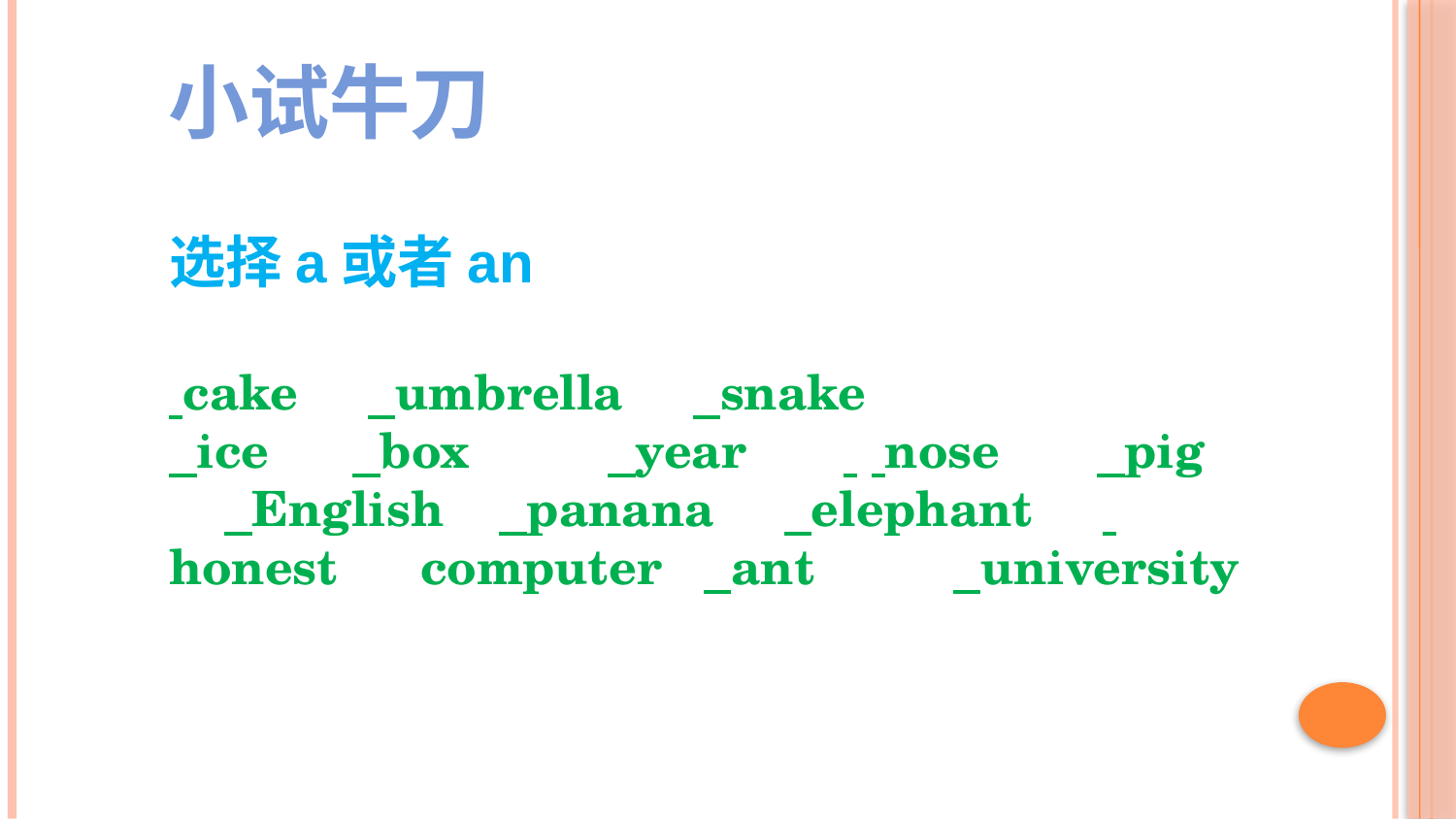

# 小试牛刀
选择a或者an

 cake       umbrella       snake
  ice        box            year          nose         pig            English      panana       elephant       honest      computer     ant            university